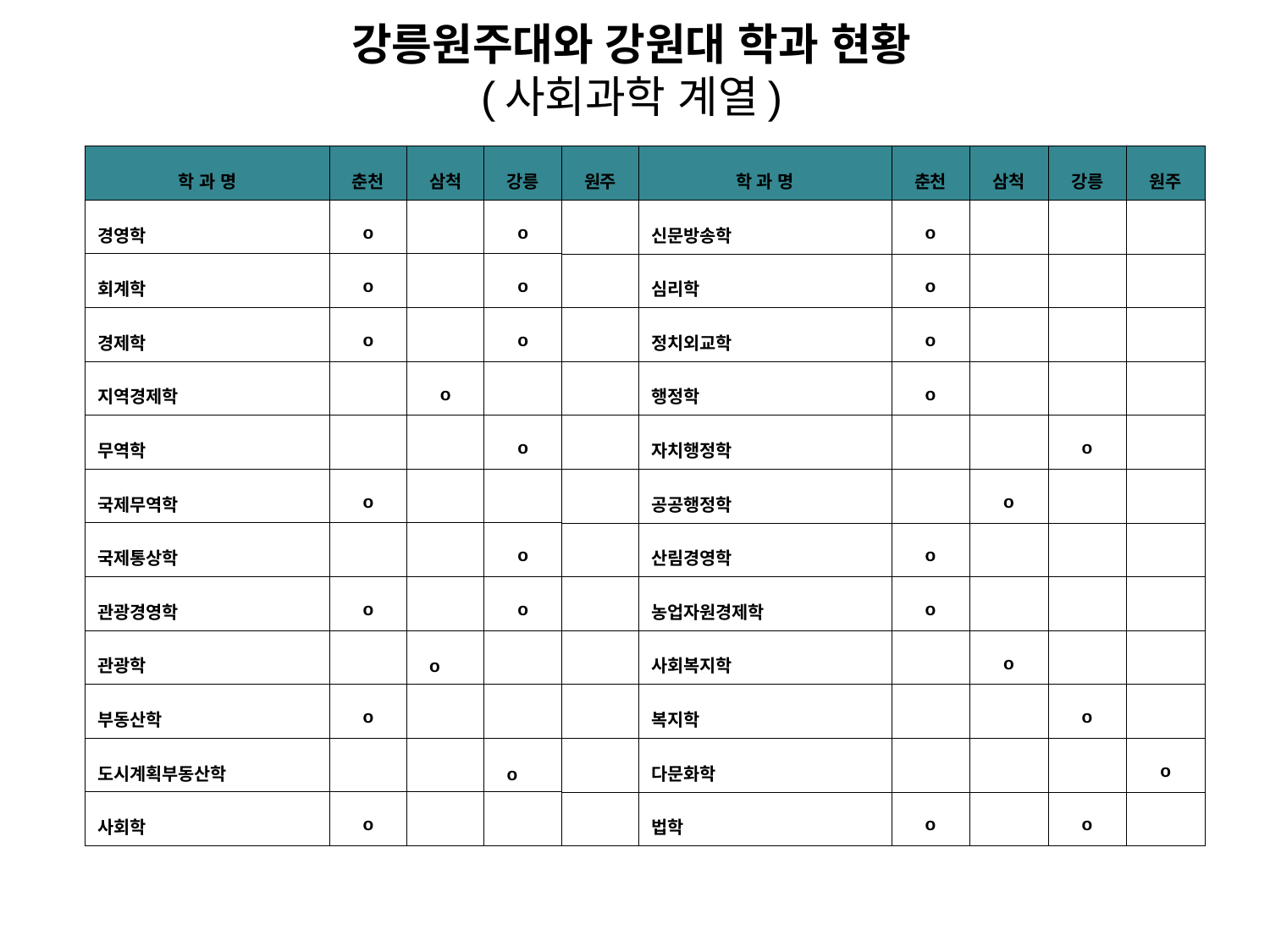

# 강릉원주대와 강원대 학과 현황 (사회과학 계열)
| 학 과 명 | 춘천 | 삼척 | 강릉 | 원주 | 학 과 명 | 춘천 | 삼척 | 강릉 | 원주 |
| --- | --- | --- | --- | --- | --- | --- | --- | --- | --- |
| 경영학 | o |  | o |  | 신문방송학 | o |  |  |  |
| 회계학 | o |  | o |  | 심리학 | o |  |  |  |
| 경제학 | o |  | o |  | 정치외교학 | o |  |  |  |
| 지역경제학 |  | o |  |  | 행정학 | o |  |  |  |
| 무역학 |  |  | o |  | 자치행정학 |  |  | o |  |
| 국제무역학 | o |  |  |  | 공공행정학 |  | o |  |  |
| 국제통상학 |  |  | o |  | 산림경영학 | o |  |  |  |
| 관광경영학 | o |  | o |  | 농업자원경제학 | o |  |  |  |
| 관광학 |  | o |  |  | 사회복지학 |  | o |  |  |
| 부동산학 | o |  |  |  | 복지학 |  |  | o |  |
| 도시계획부동산학 |  |  | o |  | 다문화학 |  |  |  | o |
| 사회학 | o |  |  |  | 법학 | o |  | o |  |